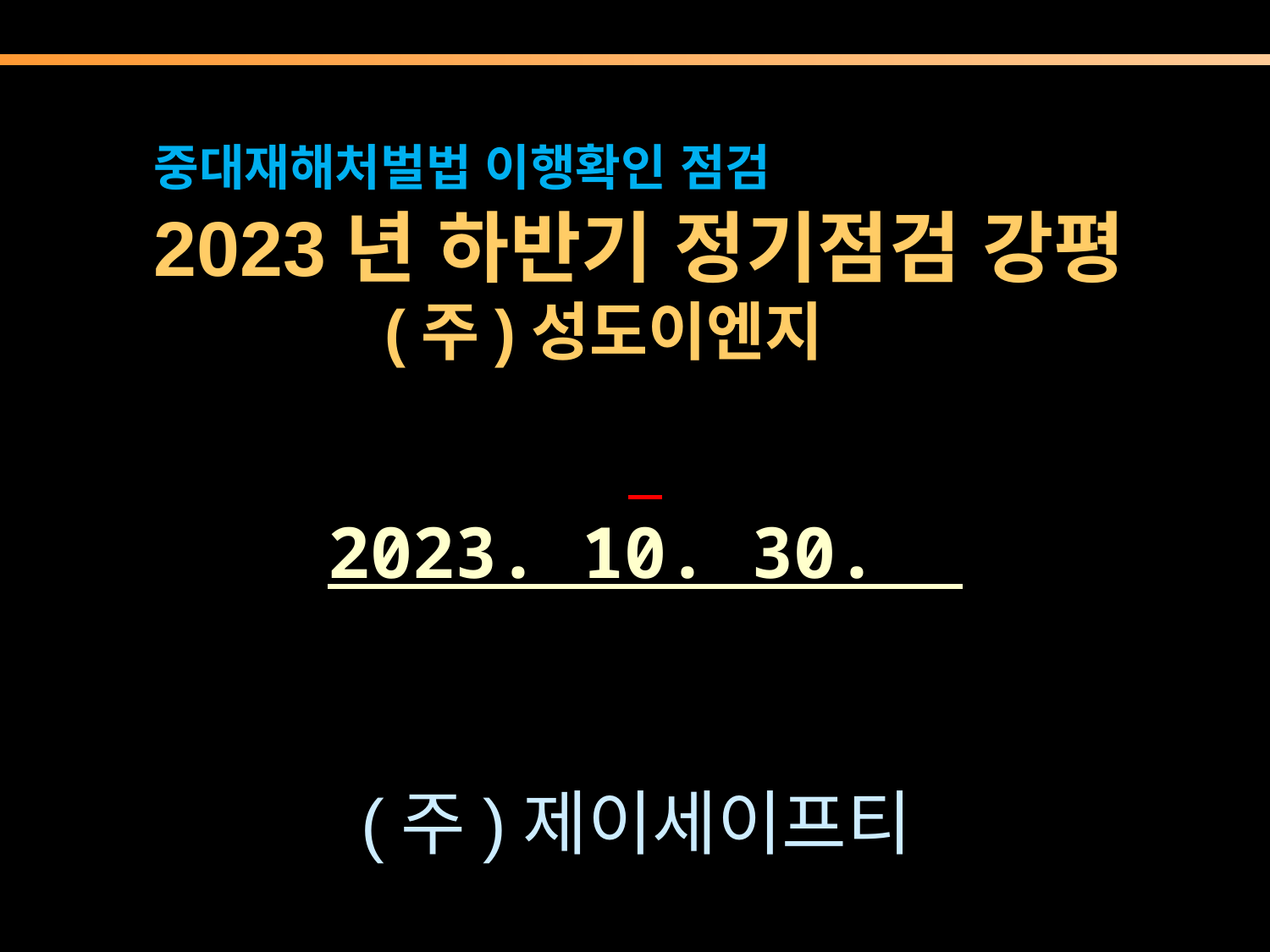

# 중대재해처벌법 이행확인 점검 2023년 하반기 정기점검 강평 (주)성도이엔지

2023. 10. 30.

(주)제이세이프티